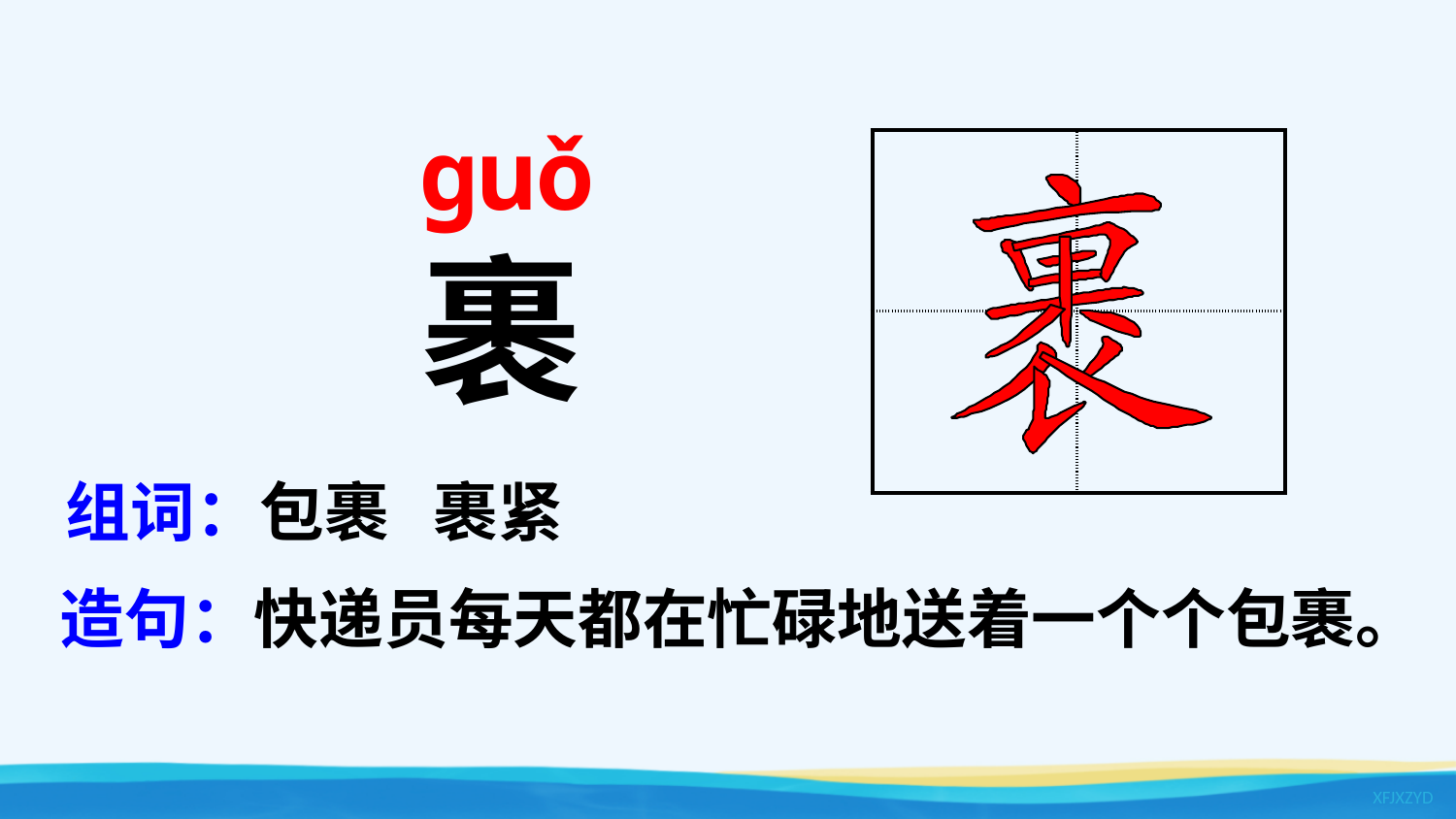

ɡuǒ
|  |  |
| --- | --- |
|  |  |

裹

组词：包裹   裹紧
造句：快递员每天都在忙碌地送着一个个包裹。